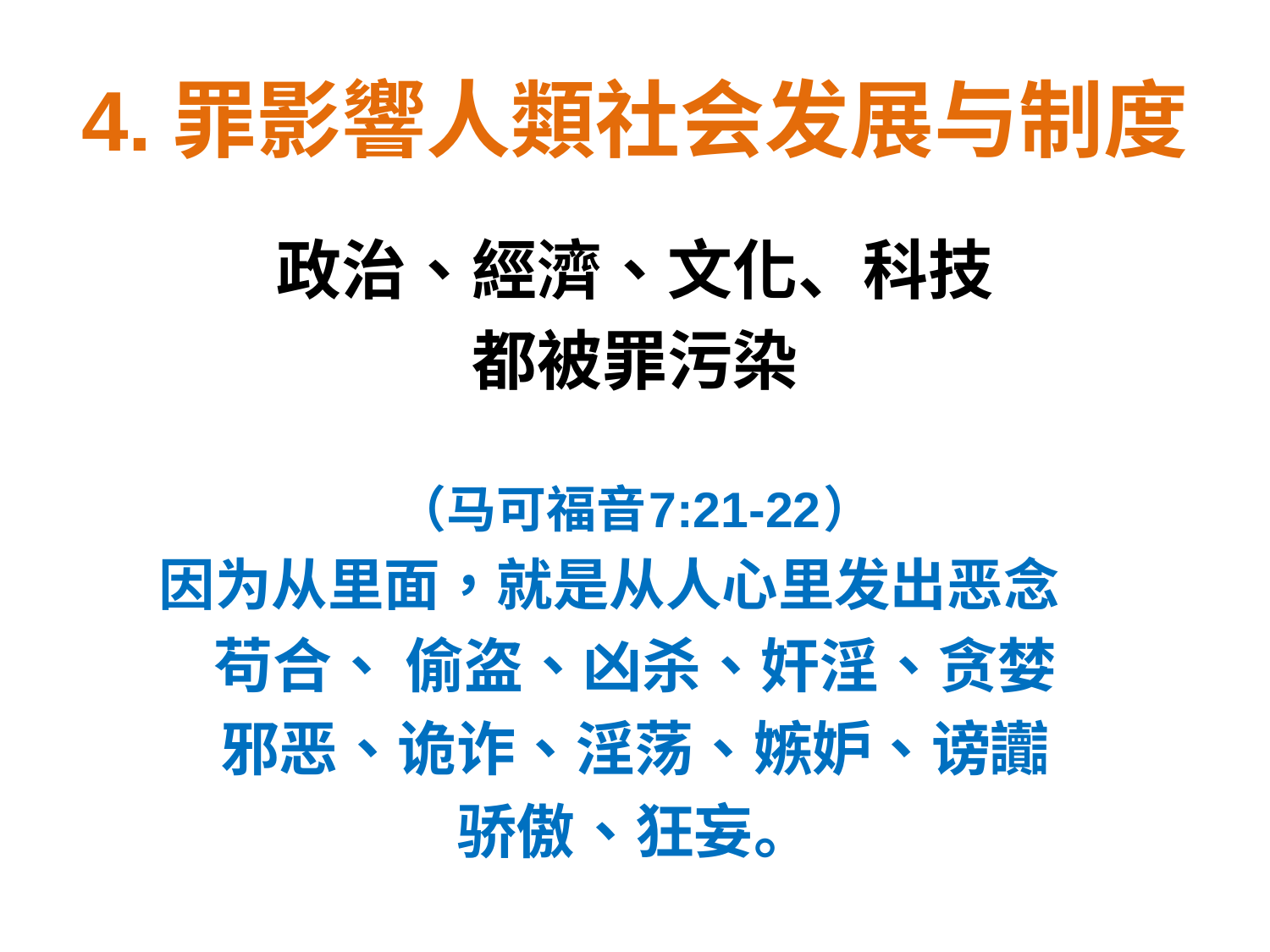

# 4.罪影響人類社会发展与制度
政治、經濟、文化、科技
都被罪污染

（马可福音7:21-22）
因为从里面，就是从人心里发出恶念
苟合、 偷盗、凶杀、奸淫、贪婪
邪恶、诡诈、淫荡、嫉妒、谤讟
骄傲、狂妄。